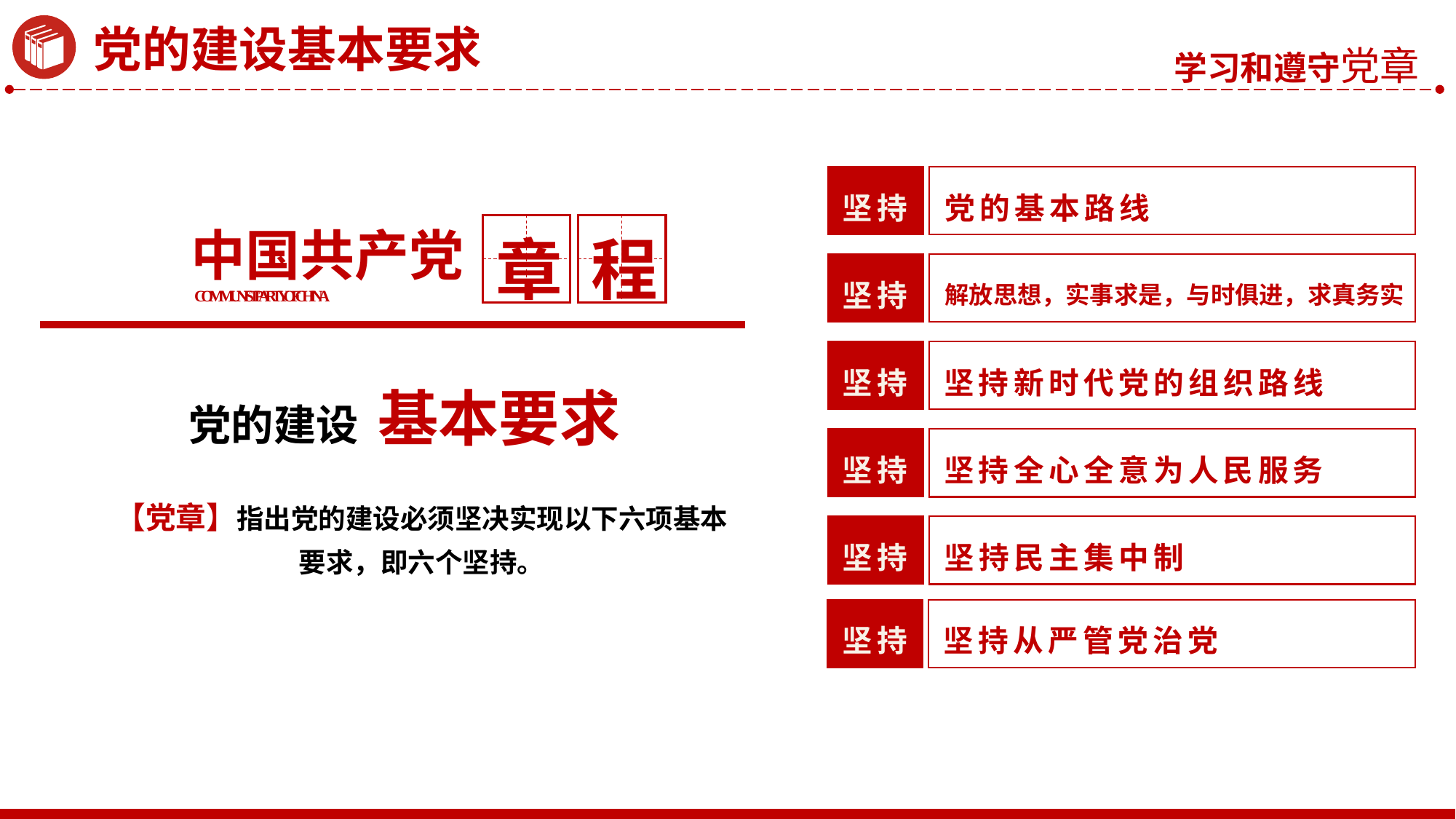

党的建设基本要求

坚持

党的基本路线
中国共产党
章

程

COMMUNIST PARTY OF CHINA

坚持

解放思想，实事求是，与时俱进，求真务实

坚持

坚持新时代党的组织路线
党的建设  基本要求

坚持

坚持全心全意为人民服务
【党章】指出党的建设必须坚决实现以下六项基本要求，即六个坚持。

坚持

坚持民主集中制

坚持

坚持从严管党治党